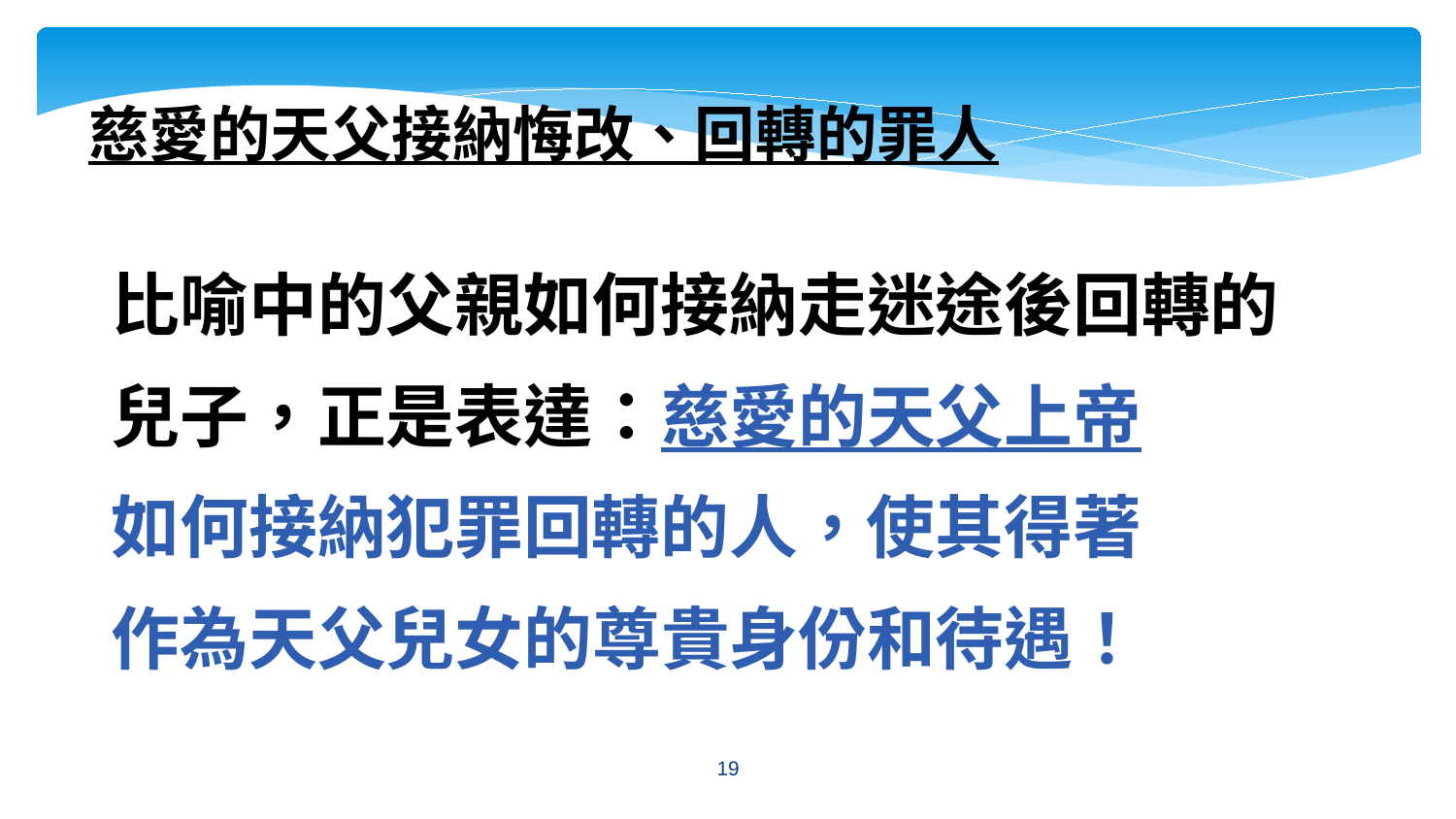

慈愛的天父接納悔改、回轉的罪人
比喻中的父親如何接納走迷途後回轉的兒子，正是表達：慈愛的天父上帝
如何接納犯罪回轉的人，使其得著
作為天父兒女的尊貴身份和待遇！
19